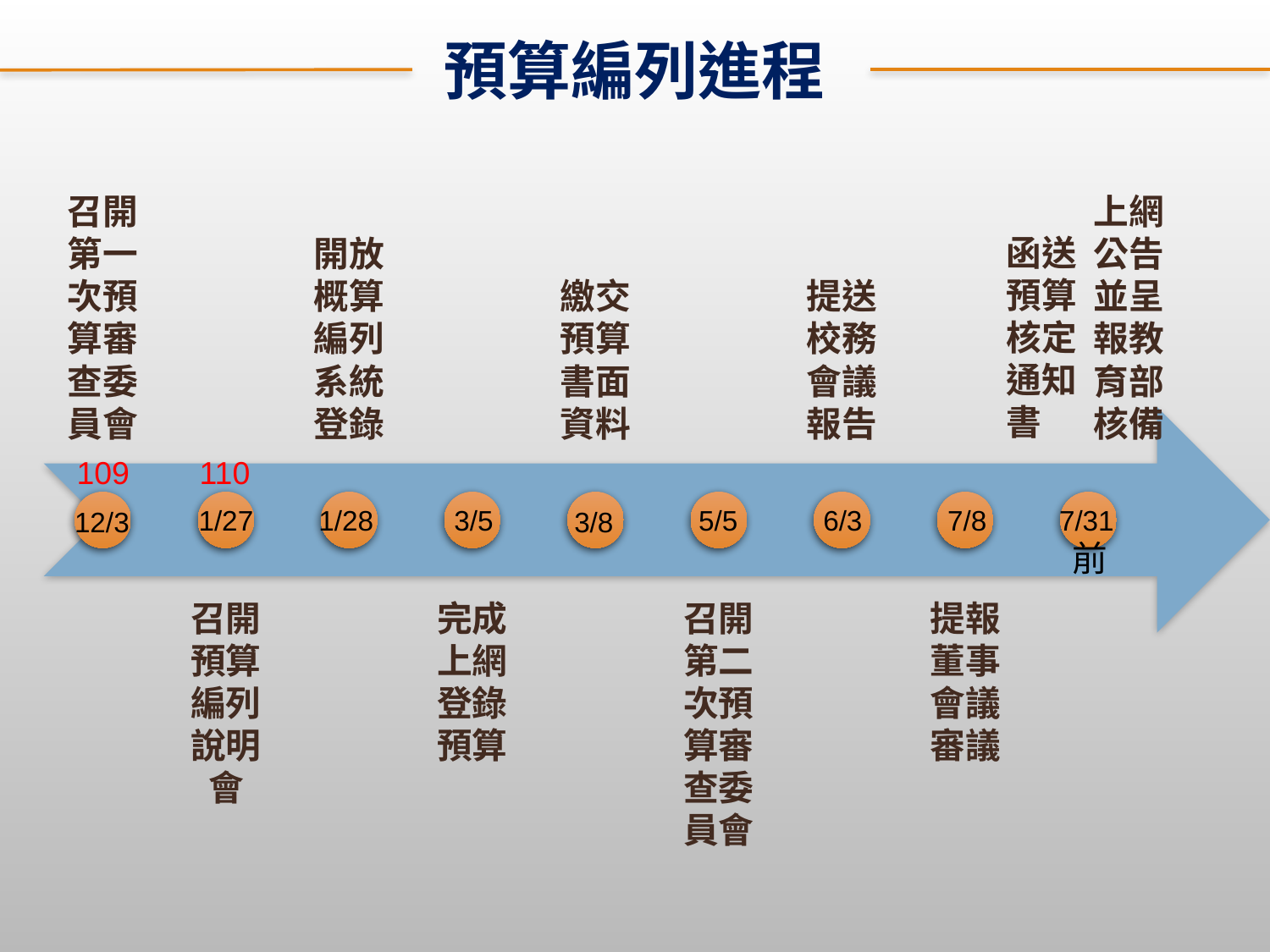

預算編列進程
函送預算核定通知書
召開第一次預算審查委員會
召開預算編列說明會
開放概算編列系統登錄
完成上網登錄預算
繳交預算書面資料
召開第二次預算審查委員會
提送校務會議報告
提報董事會議審議
上網公告並呈報教育部核備
7/31前
1/27
7/8
1/28
3/5
5/5
6/3
3/8
12/3
109
110